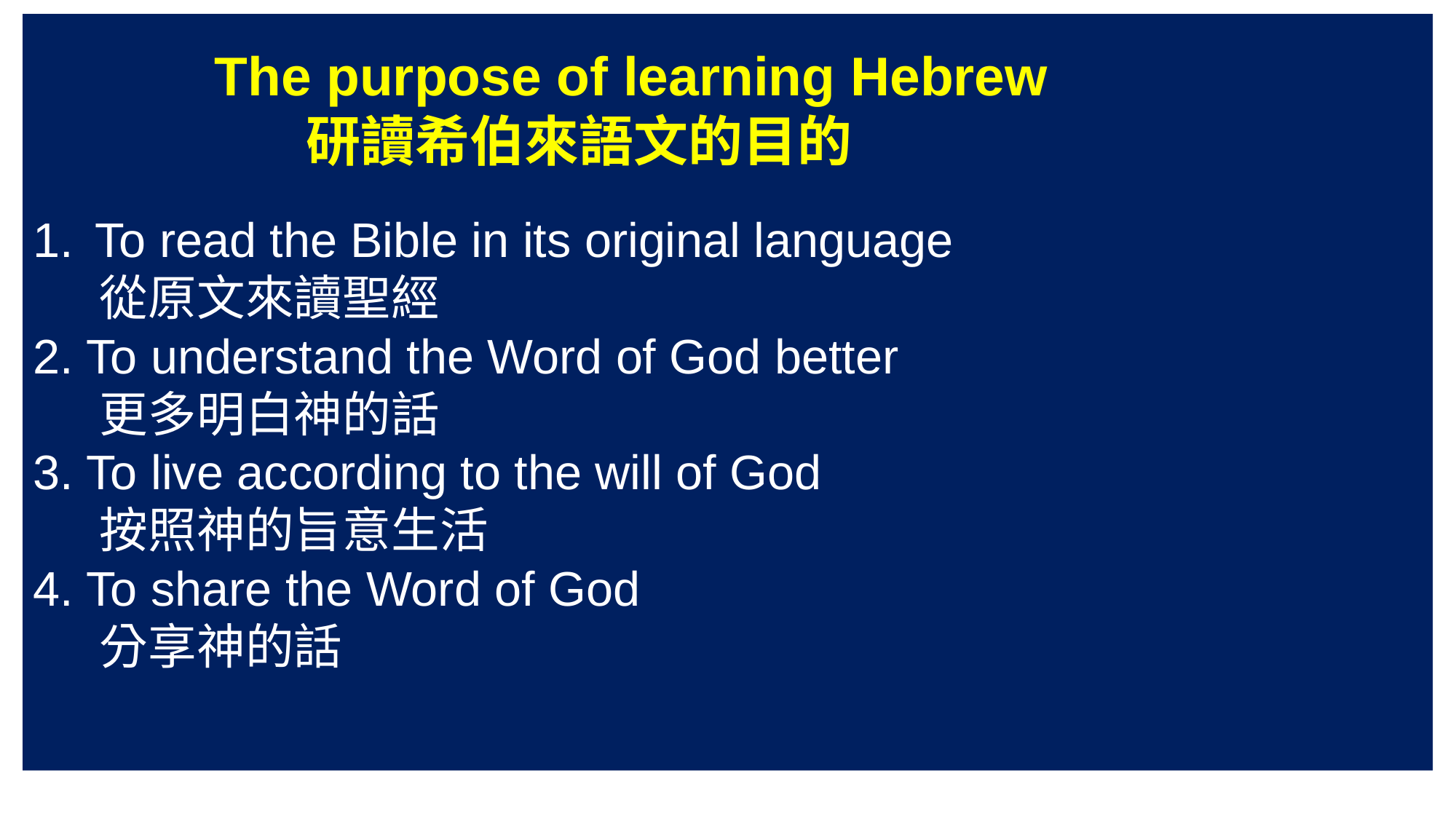

The purpose of learning Hebrew
                     研讀希伯來語文的目的

To read the Bible in its original language
     從原文來讀聖經
2. To understand the Word of God better
     更多明白神的話
3. To live according to the will of God
     按照神的旨意生活
4. To share the Word of God
     分享神的話